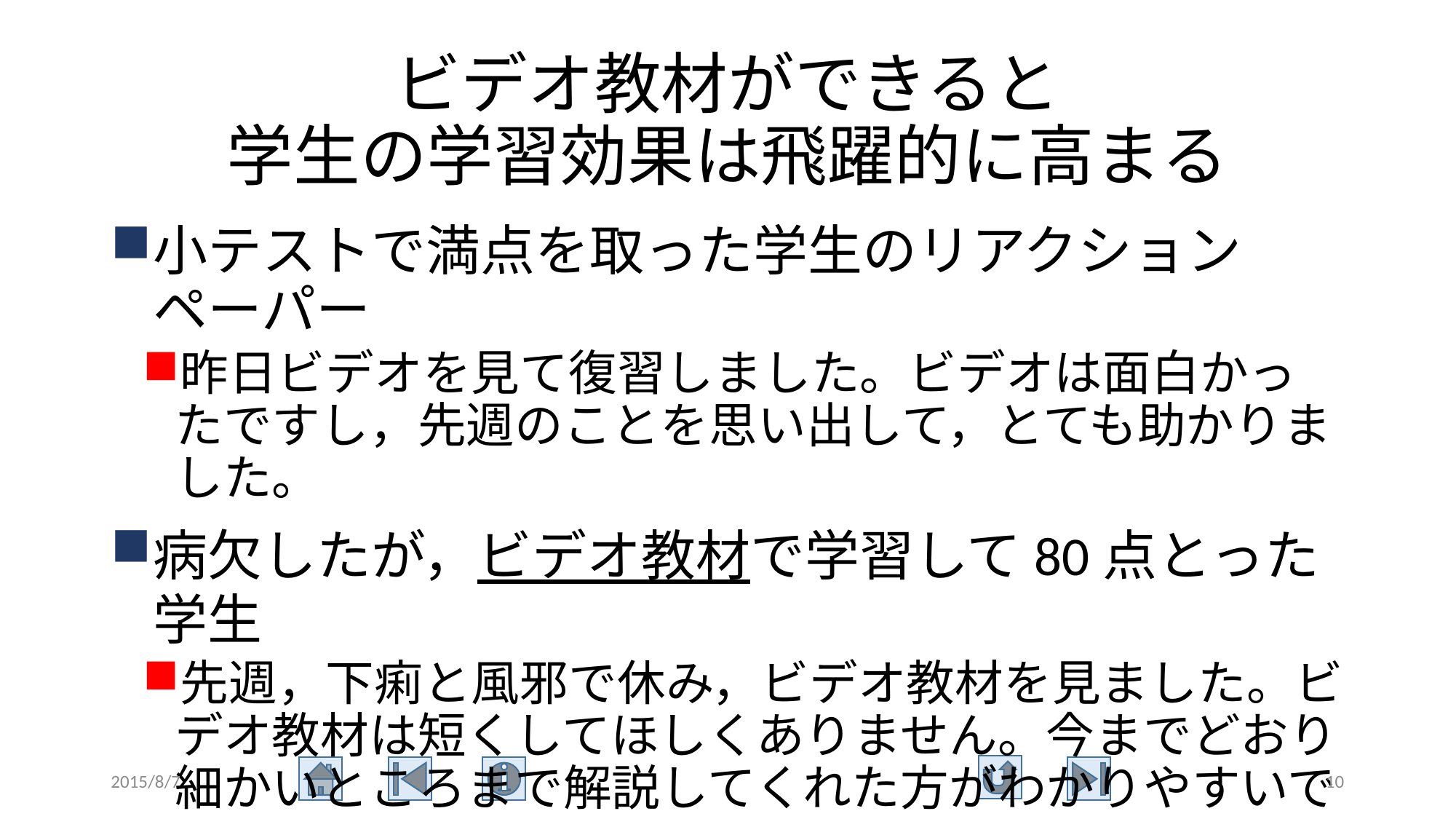

# ビデオ教材ができると 学生の学習効果は飛躍的に高まる
小テストで満点を取った学生のリアクションペーパー
昨日ビデオを見て復習しました。ビデオは面白かったですし，先週のことを思い出して，とても助かりました。
病欠したが，ビデオ教材で学習して80点とった学生
先週，下痢と風邪で休み，ビデオ教材を見ました。ビデオ教材は短くしてほしくありません。今までどおり細かいところまで解説してくれた方がわかりやすいです。
2015/8/7
10